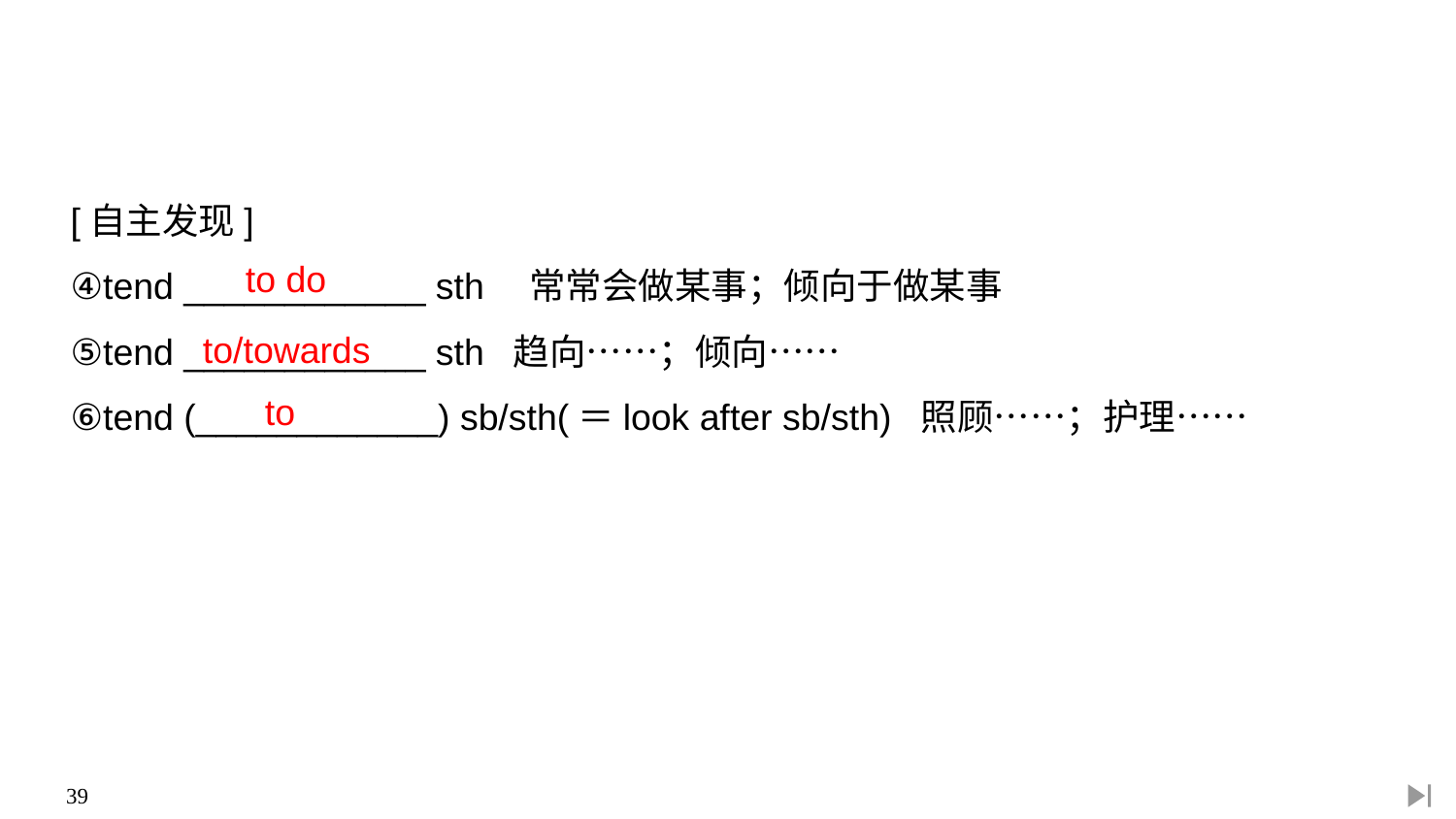

[自主发现]
④tend ____________ sth　常常会做某事；倾向于做某事
⑤tend ____________ sth  趋向……；倾向……
⑥tend (____________) sb/sth(＝look after sb/sth)  照顾……；护理……
to do
to/towards
to